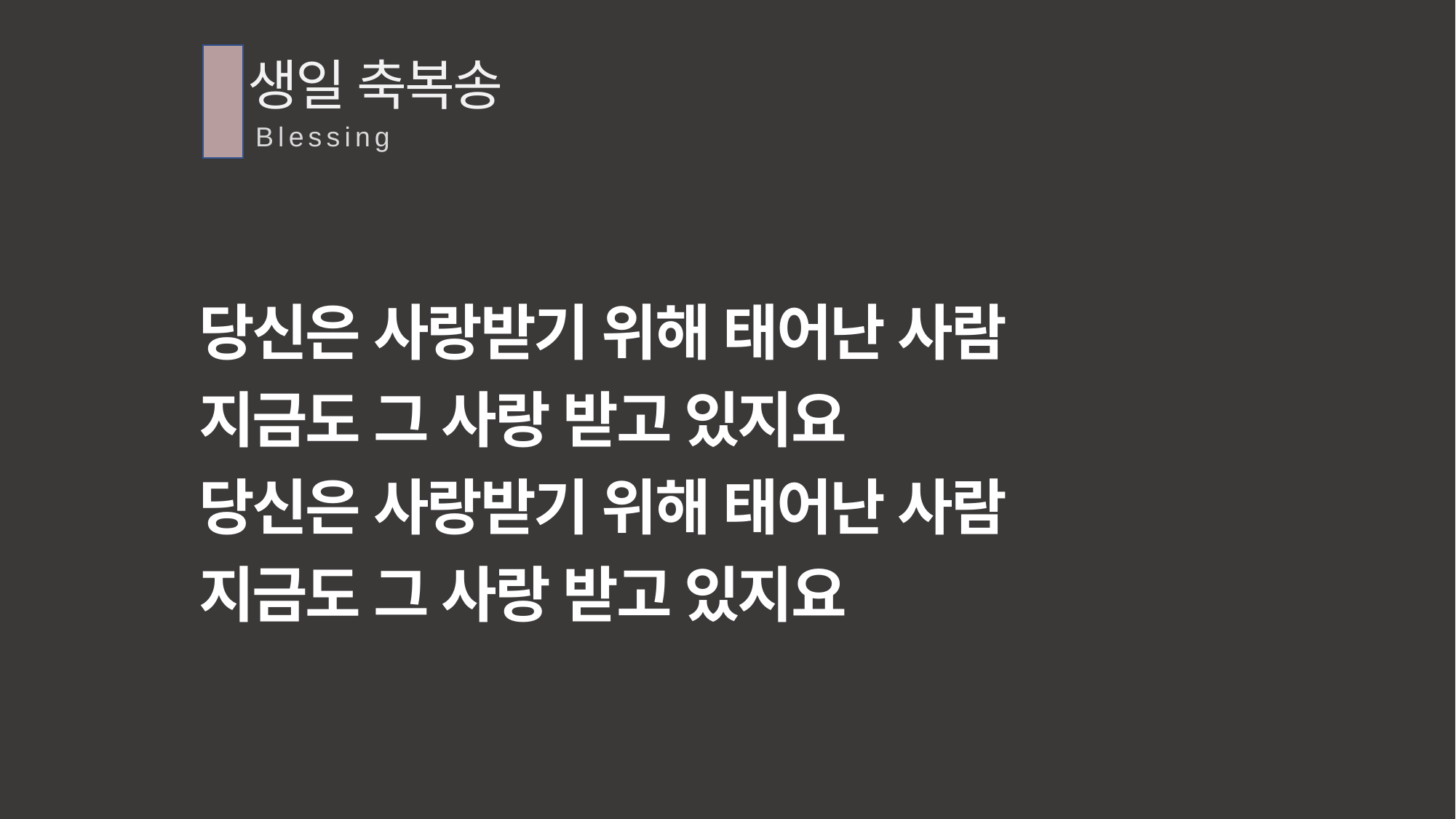

생일 축복송
Blessing
당신은 사랑받기 위해 태어난 사람
지금도 그 사랑 받고 있지요
당신은 사랑받기 위해 태어난 사람
지금도 그 사랑 받고 있지요